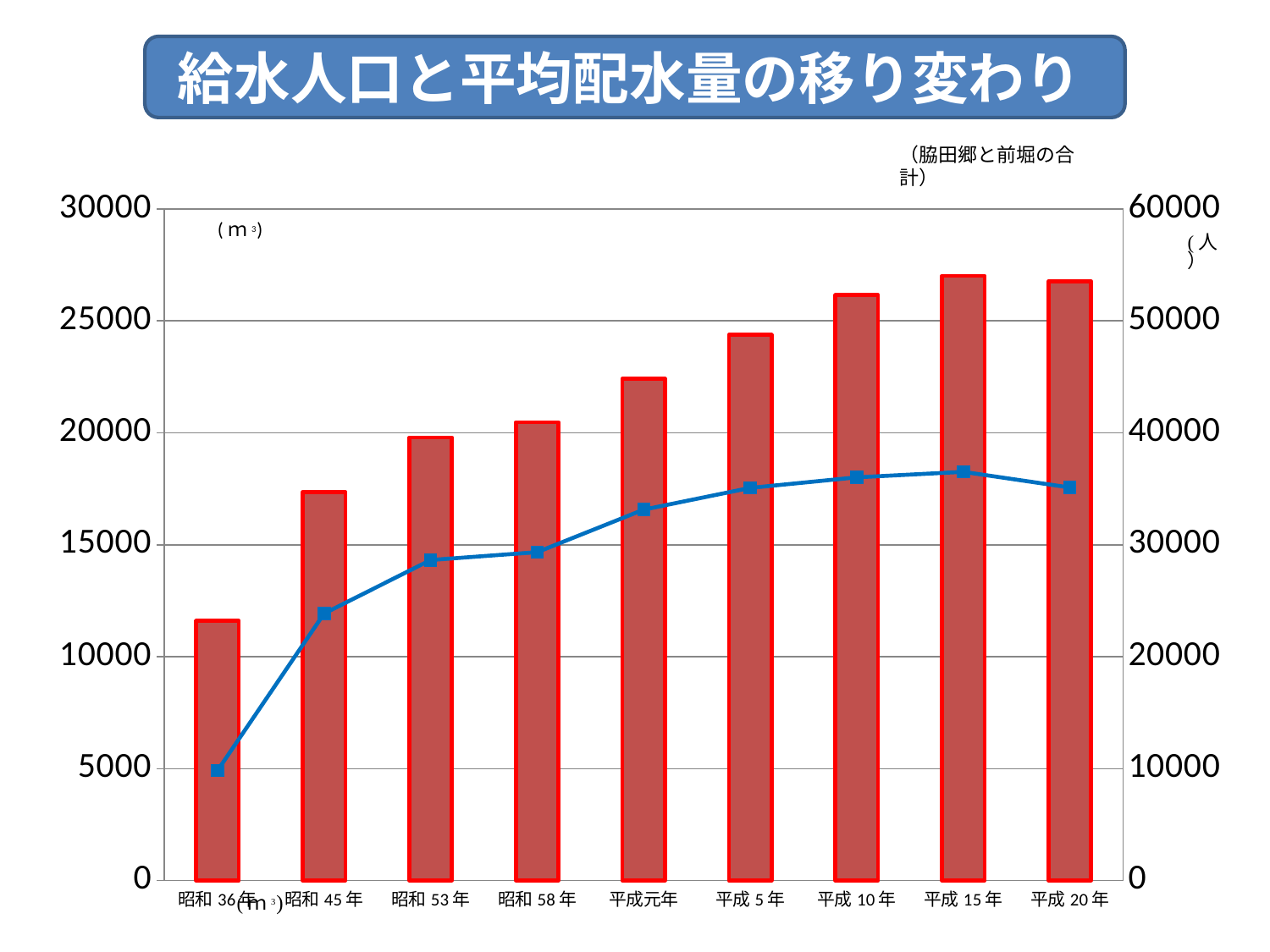

給水人口と平均配水量の移り変わり
（脇田郷と前堀の合計）

### Chart

| Category | 給水人口（人） | １日平均配水量          |
|---|---|---|
| 昭和36年 | 23189.0 | 4916.0 |
| 昭和45年 | 34707.0 | 11927.0 |
| 昭和53年 | 39590.0 | 14318.0 |
| 昭和58年 | 40949.0 | 14667.0 |
| 平成元年 | 44832.0 | 16569.0 |
| 平成5年 | 48755.0 | 17540.0 |
| 平成10年 | 52307.0 | 18010.0 |
| 平成15年 | 54013.0 | 18256.0 |
| 平成20年 | 53553.0 | 17558.0 |